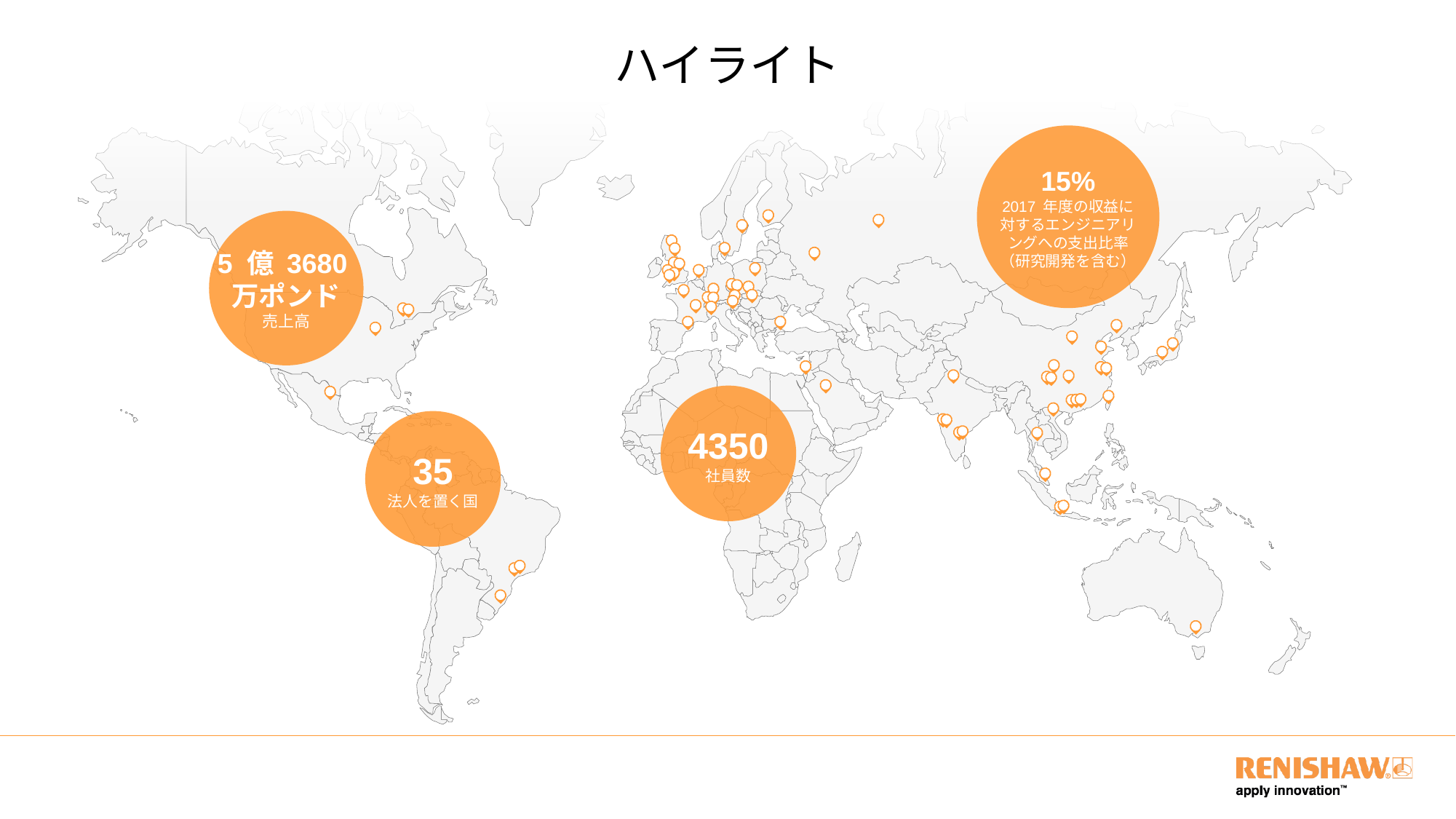

# ハイライト
15%
2017 年度の収益に
対するエンジニアリ
ングへの支出比率
（研究開発を含む）

5 億 3680
万ポンド
売上高

4350
社員数

35
法人を置く国